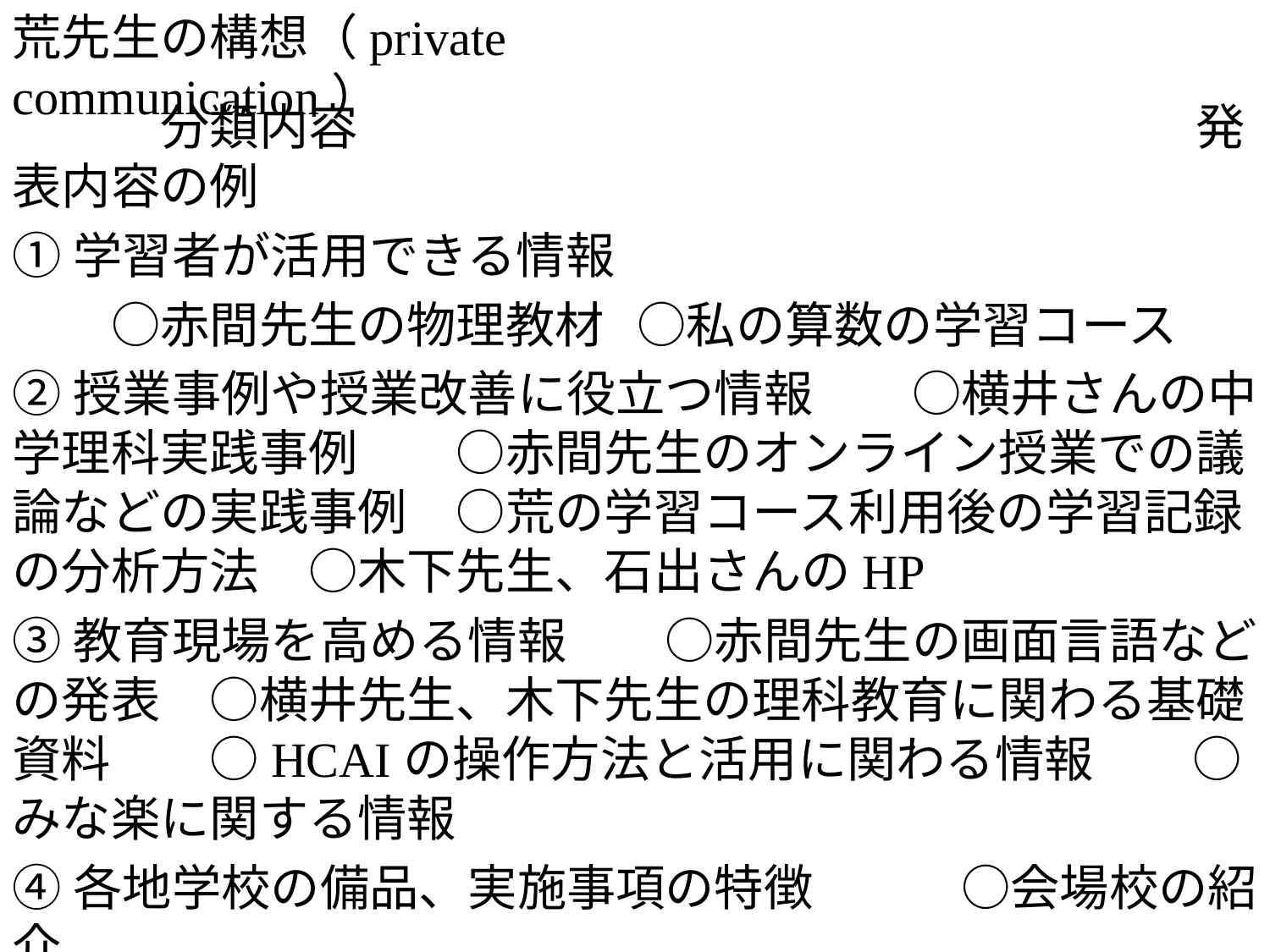

荒先生の構想（private communication）
　　　分類内容　　　　　　　　　　　　　　　　　発表内容の例
①学習者が活用できる情報
　　○赤間先生の物理教材   ○私の算数の学習コース
②授業事例や授業改善に役立つ情報　　○横井さんの中学理科実践事例　　○赤間先生のオンライン授業での議論などの実践事例　○荒の学習コース利用後の学習記録の分析方法　○木下先生、石出さんのHP
③教育現場を高める情報　　○赤間先生の画面言語などの発表　○横井先生、木下先生の理科教育に関わる基礎資料　　○HCAIの操作方法と活用に関わる情報　　○みな楽に関する情報
④各地学校の備品、実施事項の特徴　　　○会場校の紹介